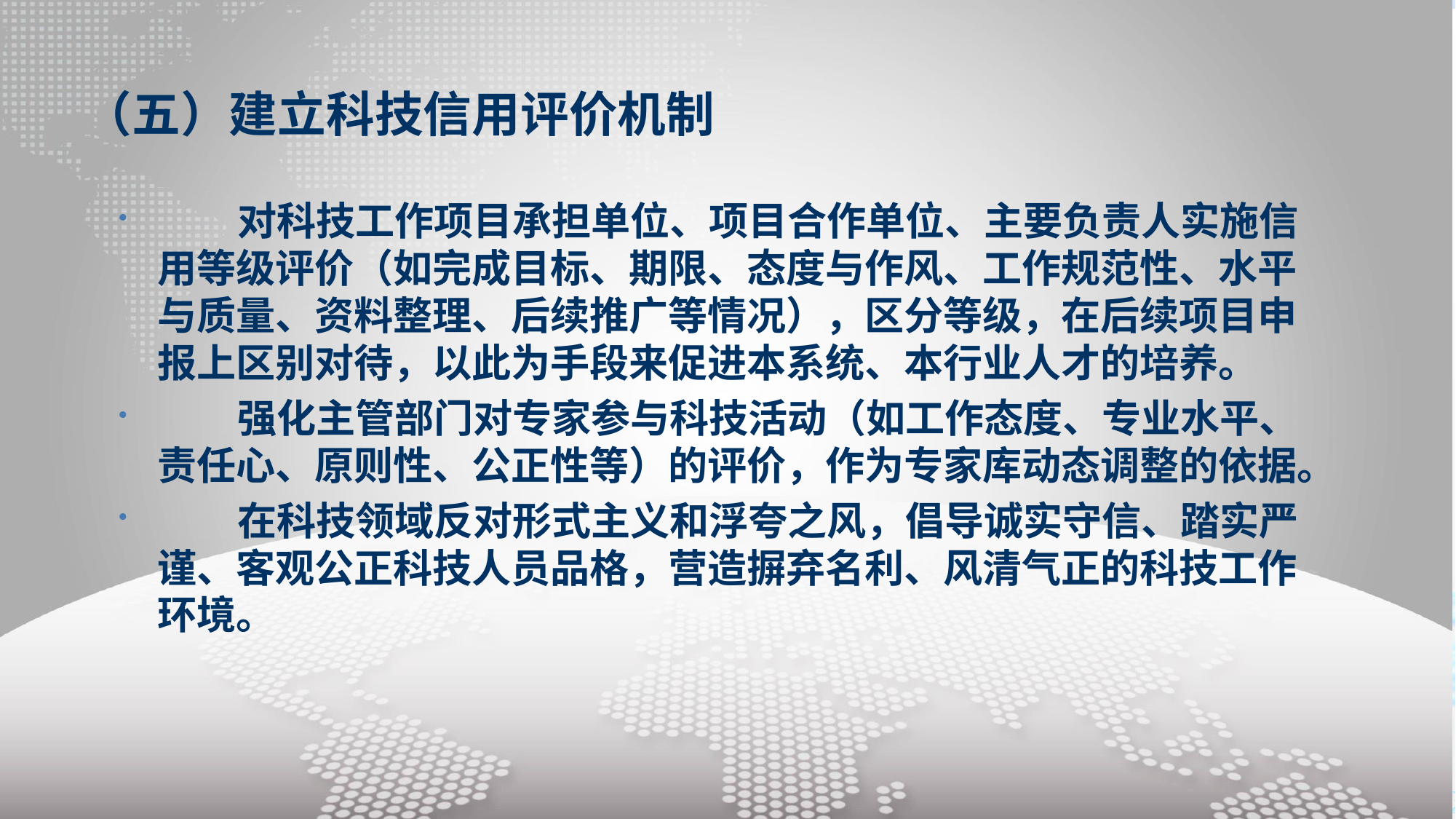

# （五）建立科技信用评价机制
        对科技工作项目承担单位、项目合作单位、主要负责人实施信用等级评价（如完成目标、期限、态度与作风、工作规范性、水平与质量、资料整理、后续推广等情况），区分等级，在后续项目申报上区别对待，以此为手段来促进本系统、本行业人才的培养。
        强化主管部门对专家参与科技活动（如工作态度、专业水平、责任心、原则性、公正性等）的评价，作为专家库动态调整的依据。
        在科技领域反对形式主义和浮夸之风，倡导诚实守信、踏实严谨、客观公正科技人员品格，营造摒弃名利、风清气正的科技工作环境。